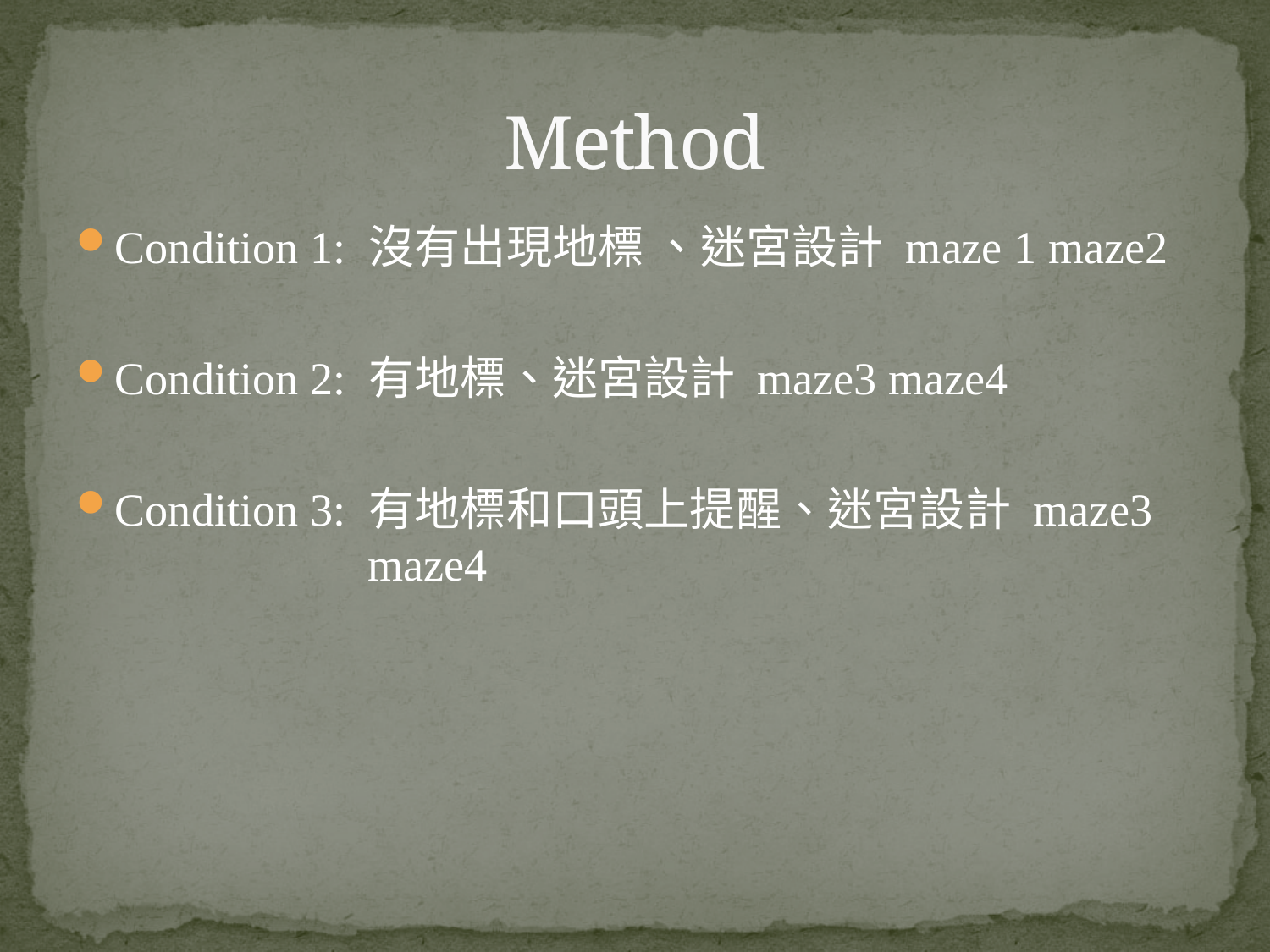

# Method
Condition 1: 沒有出現地標 、迷宮設計 maze 1 maze2

Condition 2: 有地標、迷宮設計 maze3 maze4

Condition 3: 有地標和口頭上提醒、迷宮設計 maze3 		maze4